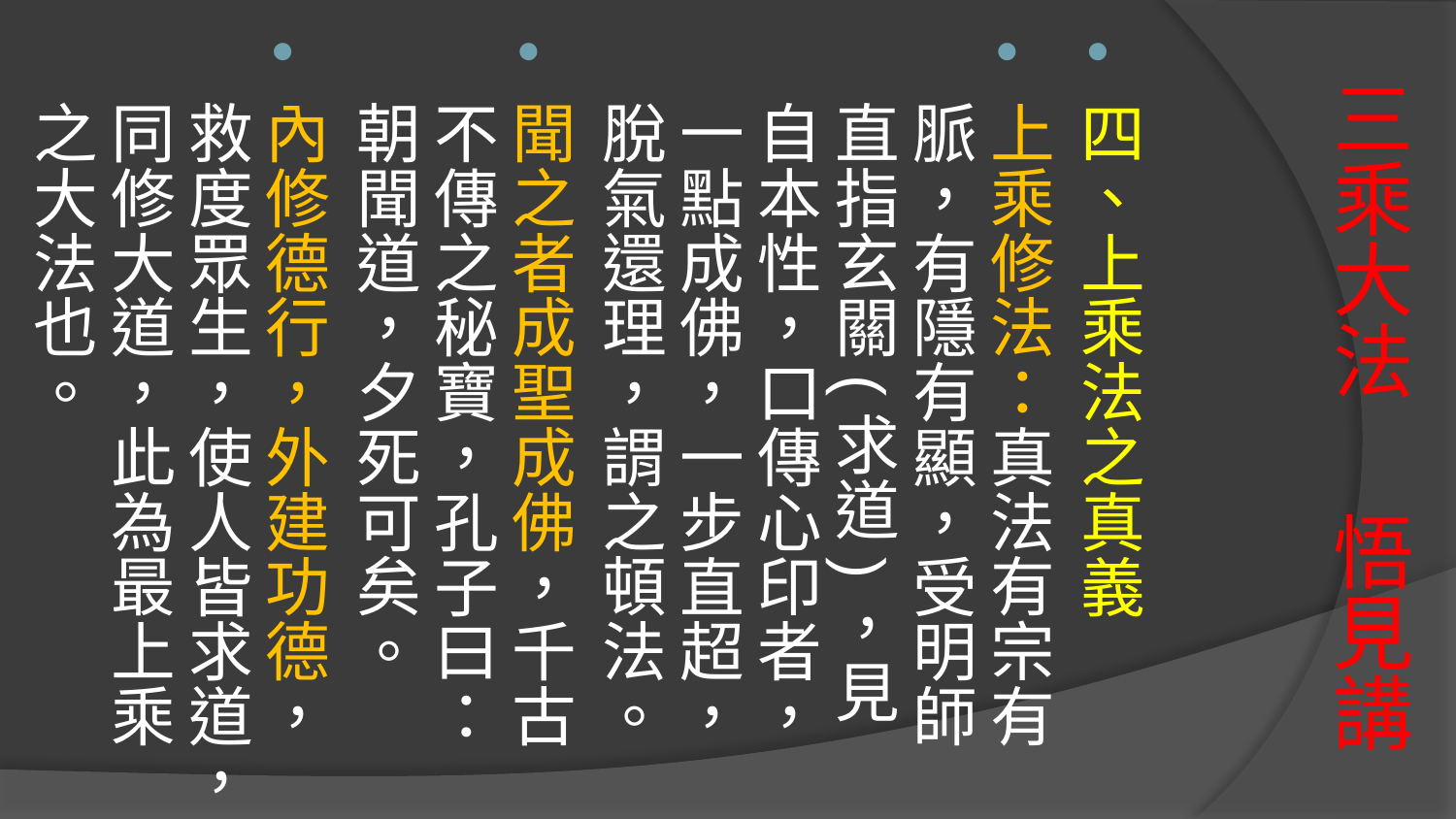

四、上乘法之真義
上乘修法：真法有宗有脈，有隱有顯，受明師直指玄關(求道)，見自本性，口傳心印者，一點成佛，一步直超，脫氣還理，謂之頓法。
聞之者成聖成佛，千古不傳之秘寶，孔子曰：朝聞道，夕死可矣。
內修德行，外建功德，救度眾生，使人皆求道，同修大道，此為最上乘之大法也。
# 三乘大法      悟見講